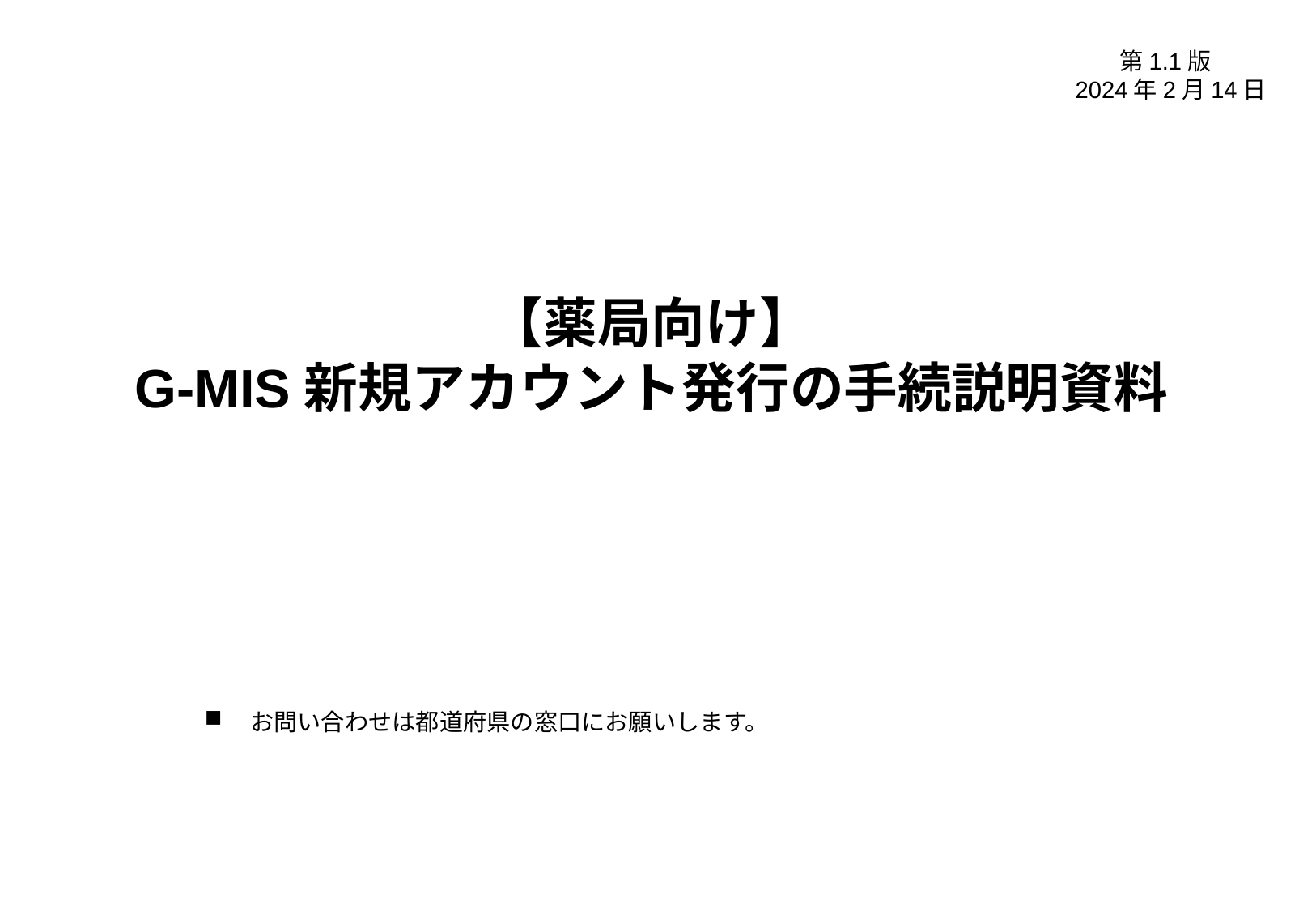

第1.1版
2024年2月14日
# 【薬局向け】 G-MIS新規アカウント発行の手続説明資料
お問い合わせは都道府県の窓口にお願いします。